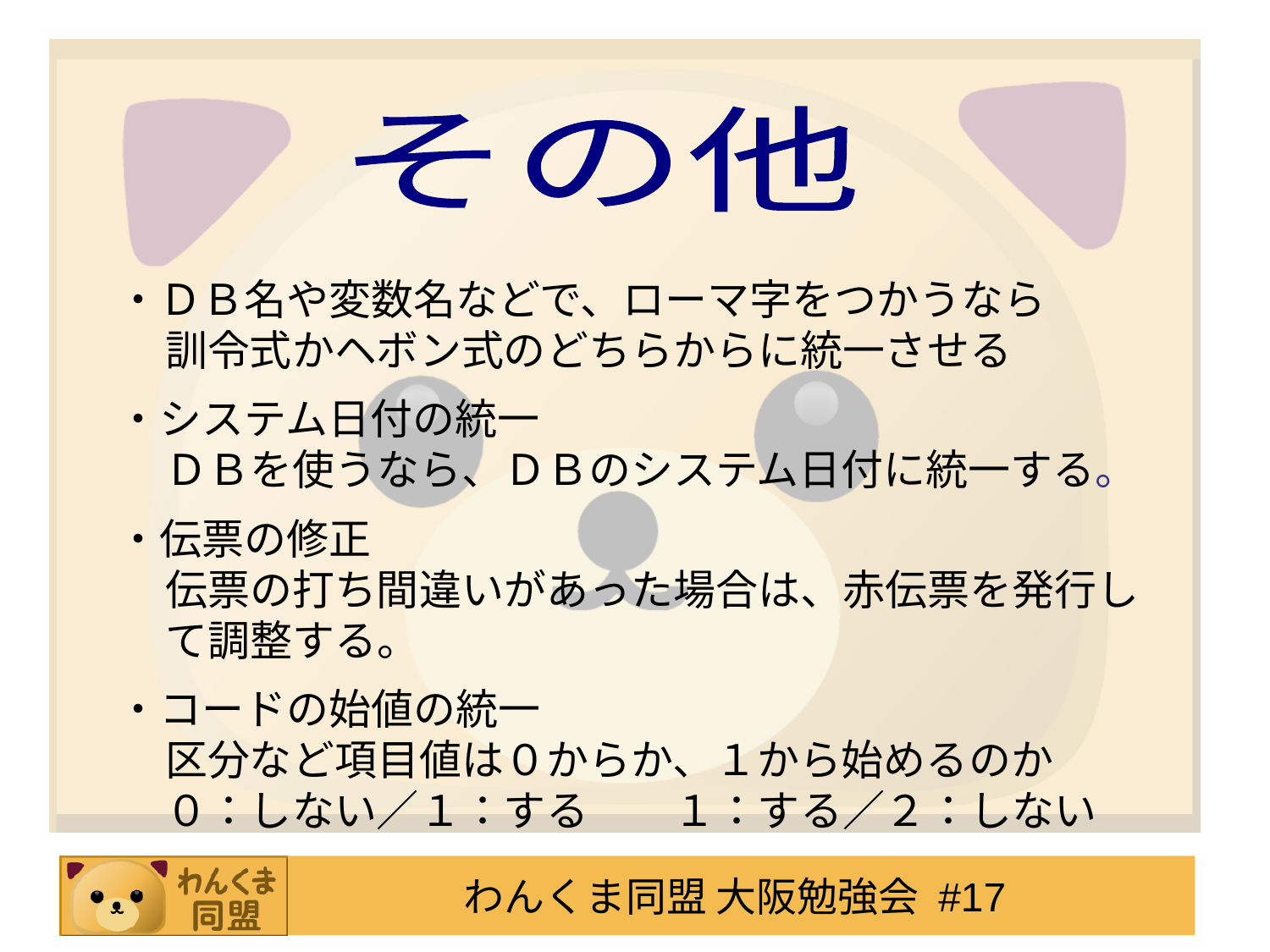

その他
・ＤＢ名や変数名などで、ローマ字をつかうなら
訓令式かヘボン式のどちらからに統一させる
・システム日付の統一
ＤＢを使うなら、ＤＢのシステム日付に統一する。
・伝票の修正
伝票の打ち間違いがあった場合は、赤伝票を発行して調整する。
・コードの始値の統一
区分など項目値は０からか、１から始めるのか
０：しない／１：する　　１：する／２：しない